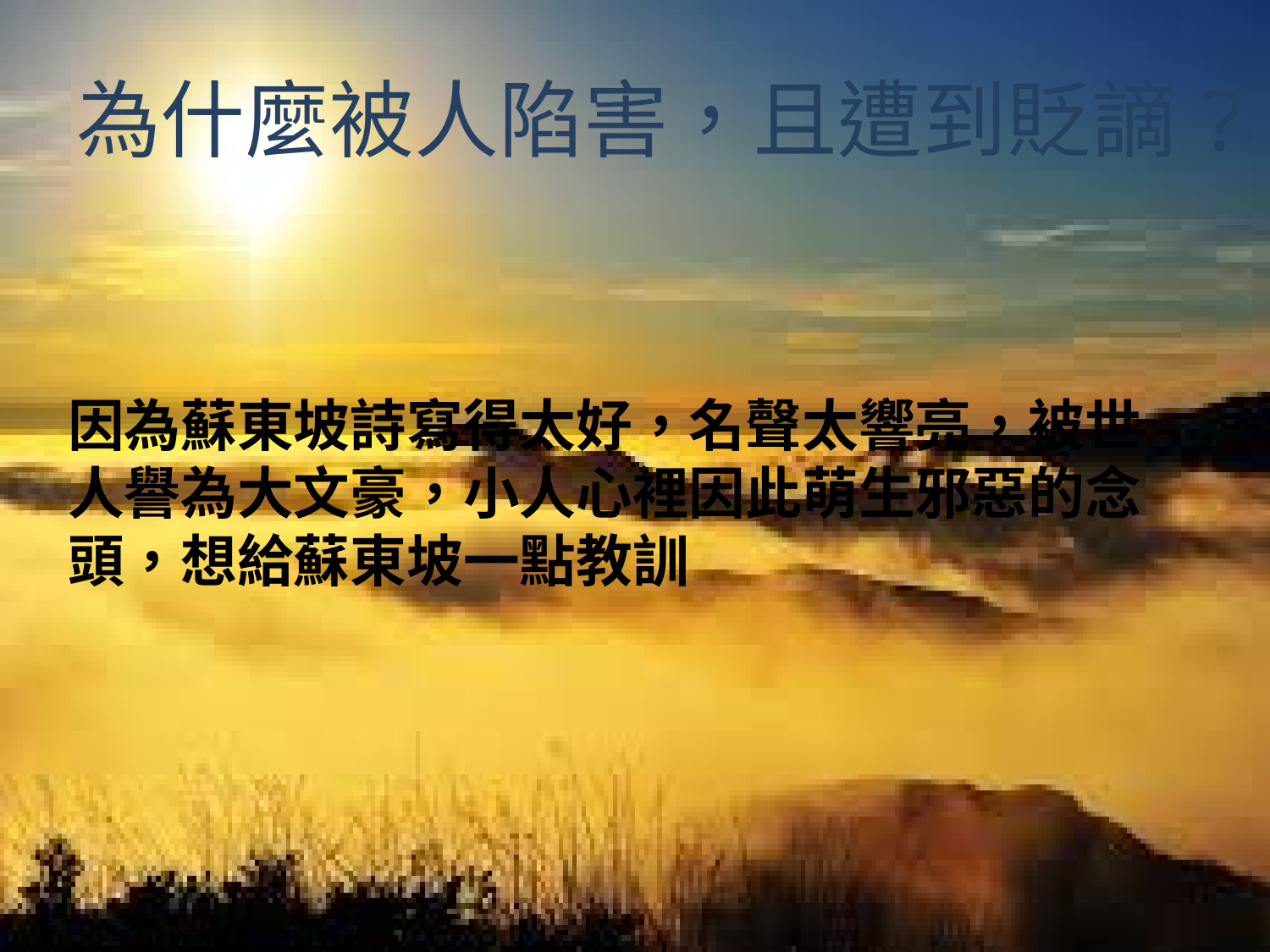

# 為什麼被人陷害，且遭到貶謫?

因為蘇東坡詩寫得太好，名聲太響亮，被世人譽為大文豪，小人心裡因此萌生邪惡的念頭，想給蘇東坡一點教訓